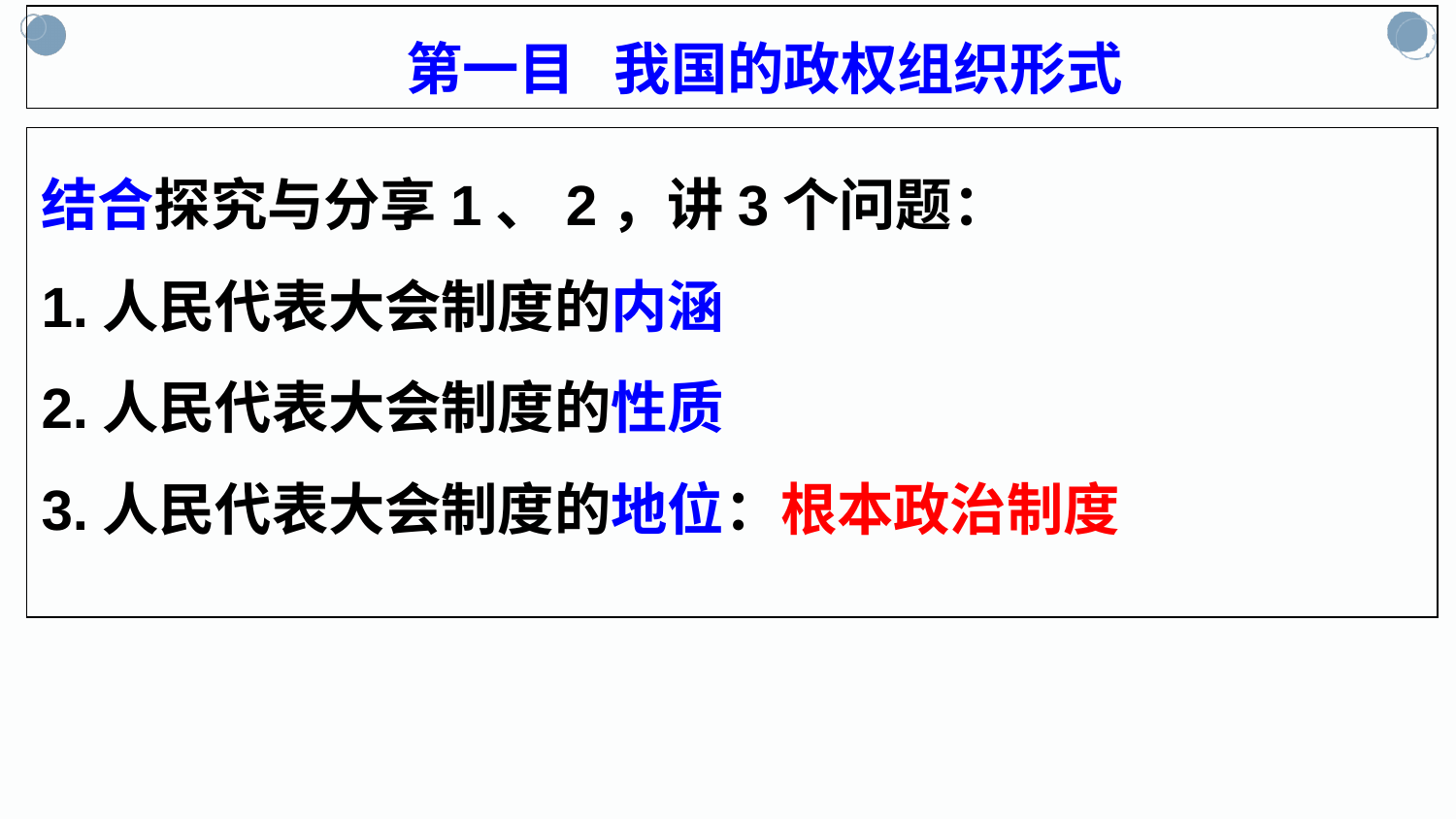

第一目   我国的政权组织形式
结合探究与分享1、2，讲3个问题：
1.人民代表大会制度的内涵
2.人民代表大会制度的性质
3.人民代表大会制度的地位：根本政治制度